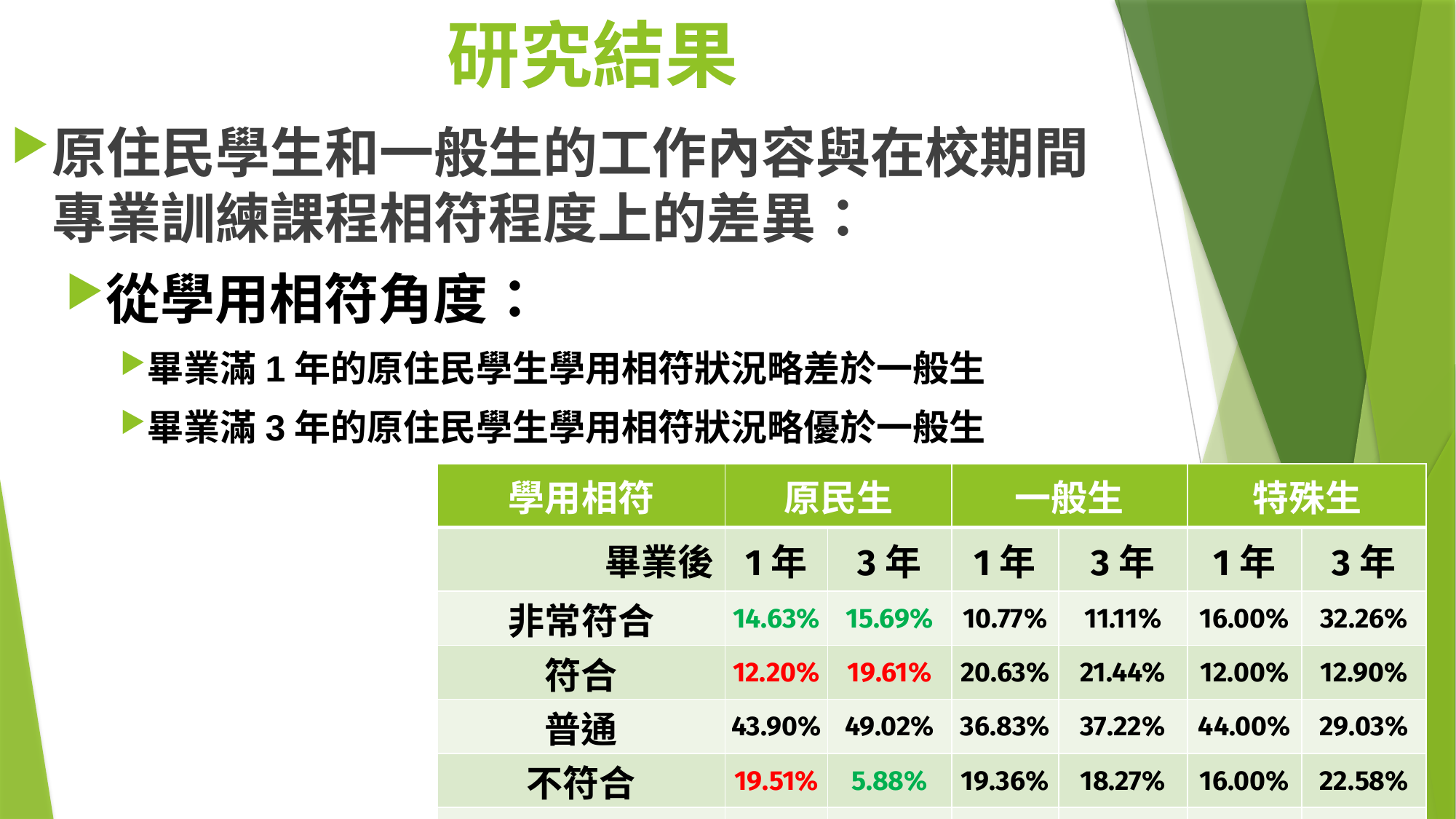

# 研究結果
原住民學生和一般生的工作內容與在校期間專業訓練課程相符程度上的差異：
從學用相符角度：
畢業滿1年的原住民學生學用相符狀況略差於一般生
畢業滿3年的原住民學生學用相符狀況略優於一般生

| 學用相符 | 原民生 |  | 一般生 |  | 特殊生 |  |
| --- | --- | --- | --- | --- | --- | --- |
| 畢業後 | 1年 | 3年 | 1年 | 3年 | 1年 | 3年 |
| 非常符合 | 14.63% | 15.69% | 10.77% | 11.11% | 16.00% | 32.26% |
| 符合 | 12.20% | 19.61% | 20.63% | 21.44% | 12.00% | 12.90% |
| 普通 | 43.90% | 49.02% | 36.83% | 37.22% | 44.00% | 29.03% |
| 不符合 | 19.51% | 5.88% | 19.36% | 18.27% | 16.00% | 22.58% |
| 非常不符合 | 9.76% | 9.80% | 12.40% | 11.96% | 12.00% | 3.23% |